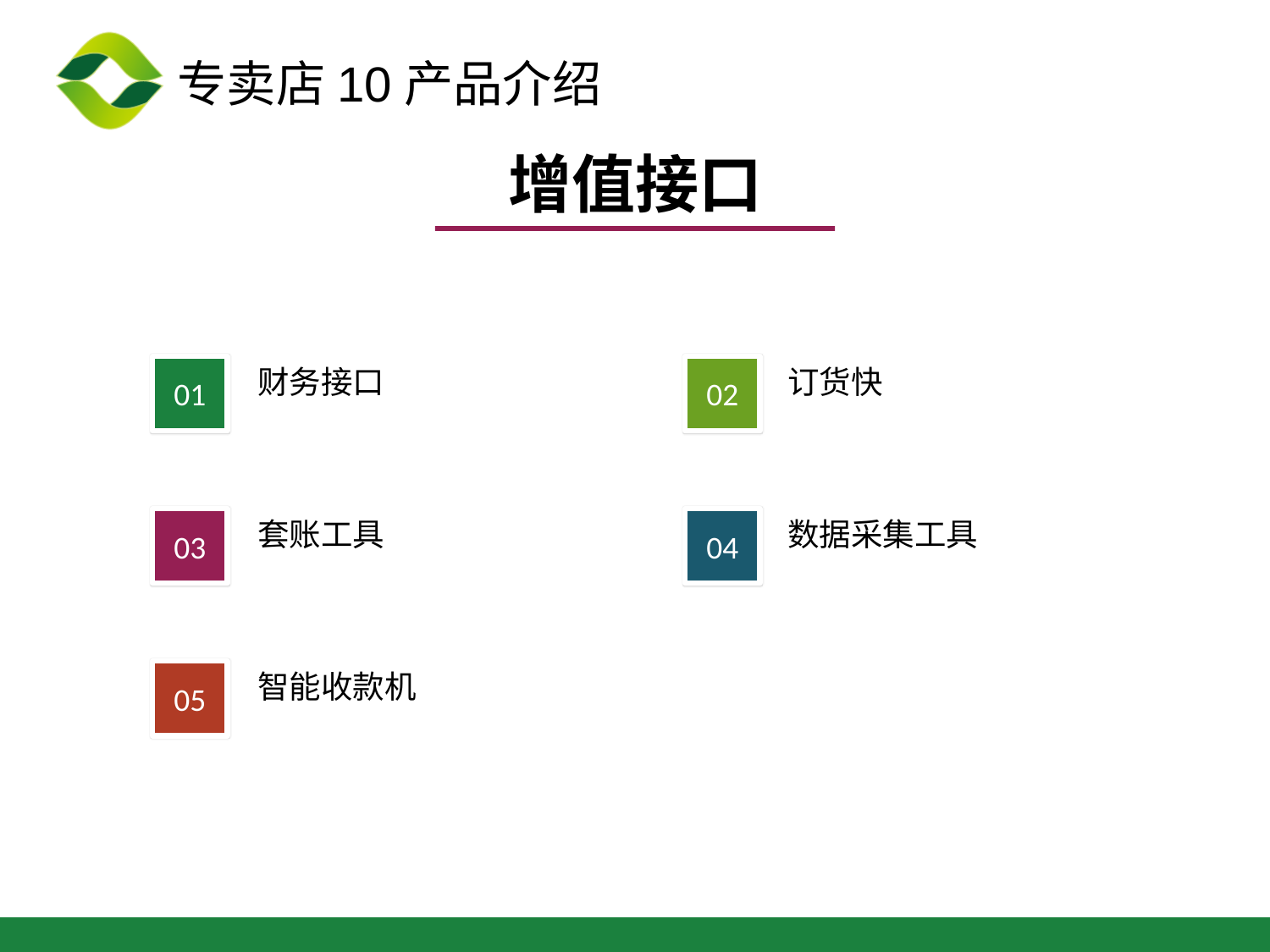

增值接口

01
财务接口
02
订货快
03
套账工具
04
数据采集工具
05
智能收款机